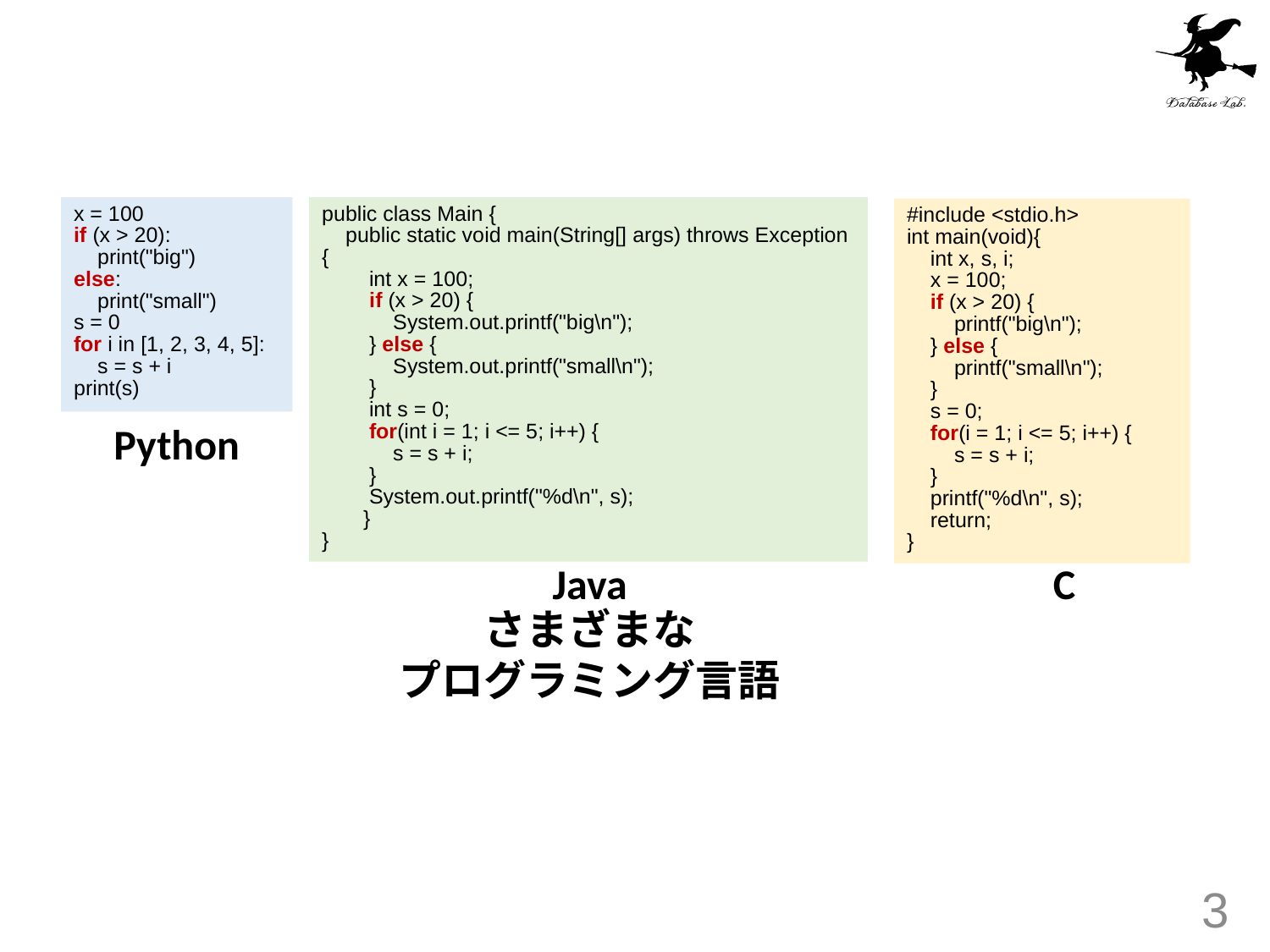

public class Main {
    public static void main(String[] args) throws Exception {
        int x = 100;
        if (x > 20) {
            System.out.printf("big\n");
        } else {
            System.out.printf("small\n");
        }
        int s = 0;
        for(int i = 1; i <= 5; i++) {
            s = s + i;
        }
        System.out.printf("%d\n", s);
       }
}
x = 100
if (x > 20):
    print("big")
else:
    print("small")
s = 0
for i in [1, 2, 3, 4, 5]:
    s = s + i
print(s)
#include <stdio.h>
int main(void){
    int x, s, i;
    x = 100;
    if (x > 20) {
        printf("big\n");
    } else {
        printf("small\n");
    }
    s = 0;
    for(i = 1; i <= 5; i++) {
        s = s + i;
    }
    printf("%d\n", s);
    return;
}
Python
Java
C
さまざまな
プログラミング言語
3